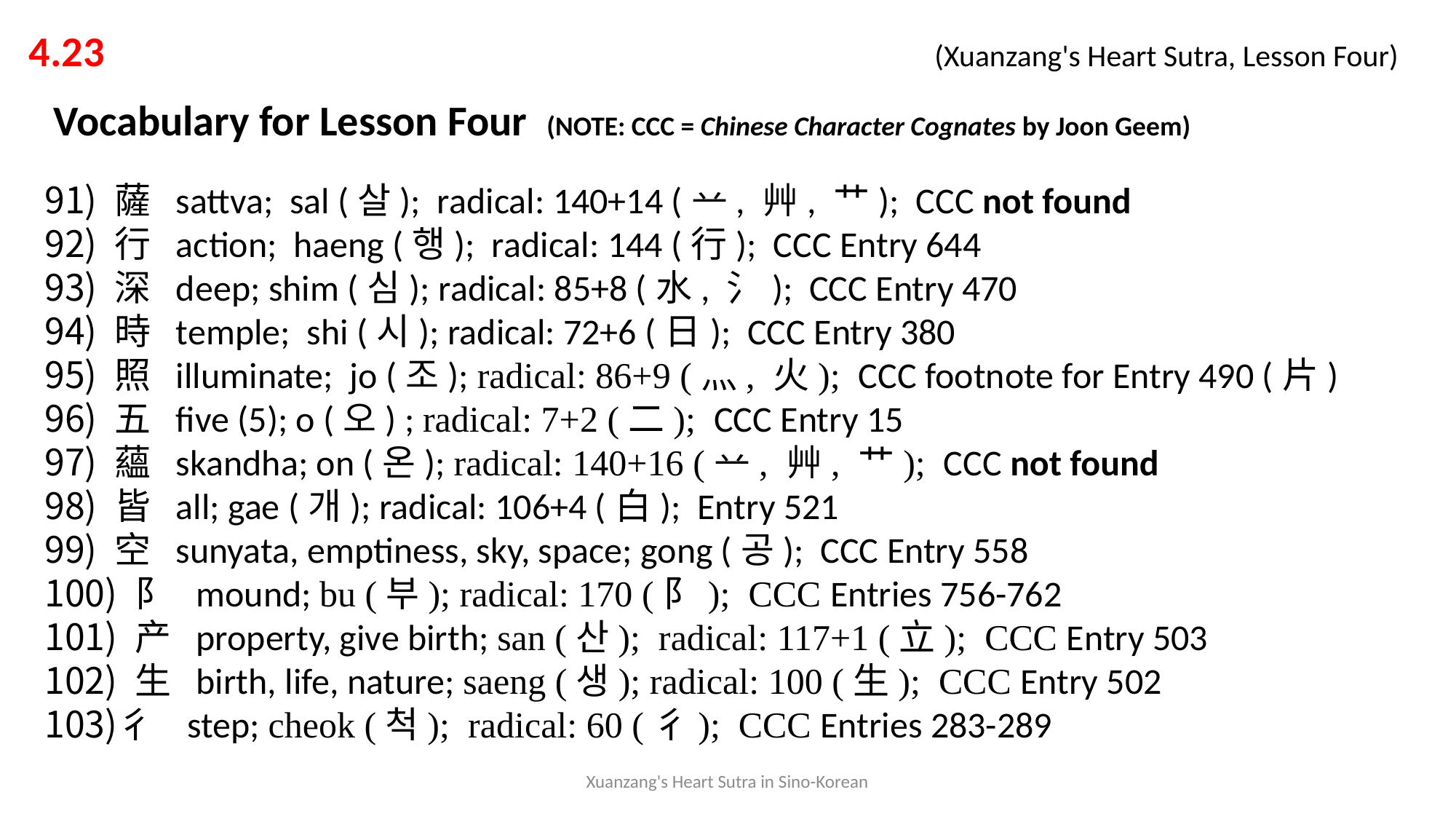

4.23  			  			                          (Xuanzang's Heart Sutra, Lesson Four)
Vocabulary for Lesson Four  (NOTE: CCC = Chinese Character Cognates by Joon Geem)
 薩  sattva;  sal (살);  radical: 140+14 (䒑, 艸, 艹);  CCC not found
 行  action;  haeng (행);  radical: 144 (行);  CCC Entry 644
 深  deep; shim (심); radical: 85+8 (水, 氵);  CCC Entry 470
 時  temple;  shi (시); radical: 72+6 (日);  CCC Entry 380
 照  illuminate;  jo (조); radical: 86+9 (灬, 火);  CCC footnote for Entry 490 (片)
 五  five (5); o (오) ; radical: 7+2 (二);  CCC Entry 15
 蘊  skandha; on (온); radical: 140+16 (䒑, 艸, 艹);  CCC not found
 皆  all; gae (개); radical: 106+4 (白);  Entry 521
 空  sunyata, emptiness, sky, space; gong (공);  CCC Entry 558
 阝  mound; bu (부); radical: 170 (阝);  CCC Entries 756-762
 产  property, give birth; san (산);  radical: 117+1 (立);  CCC Entry 503
 生  birth, life, nature; saeng (생); radical: 100 (生);  CCC Entry 502
彳   step; cheok (척);  radical: 60 (彳);  CCC Entries 283-289
Xuanzang's Heart Sutra in Sino-Korean